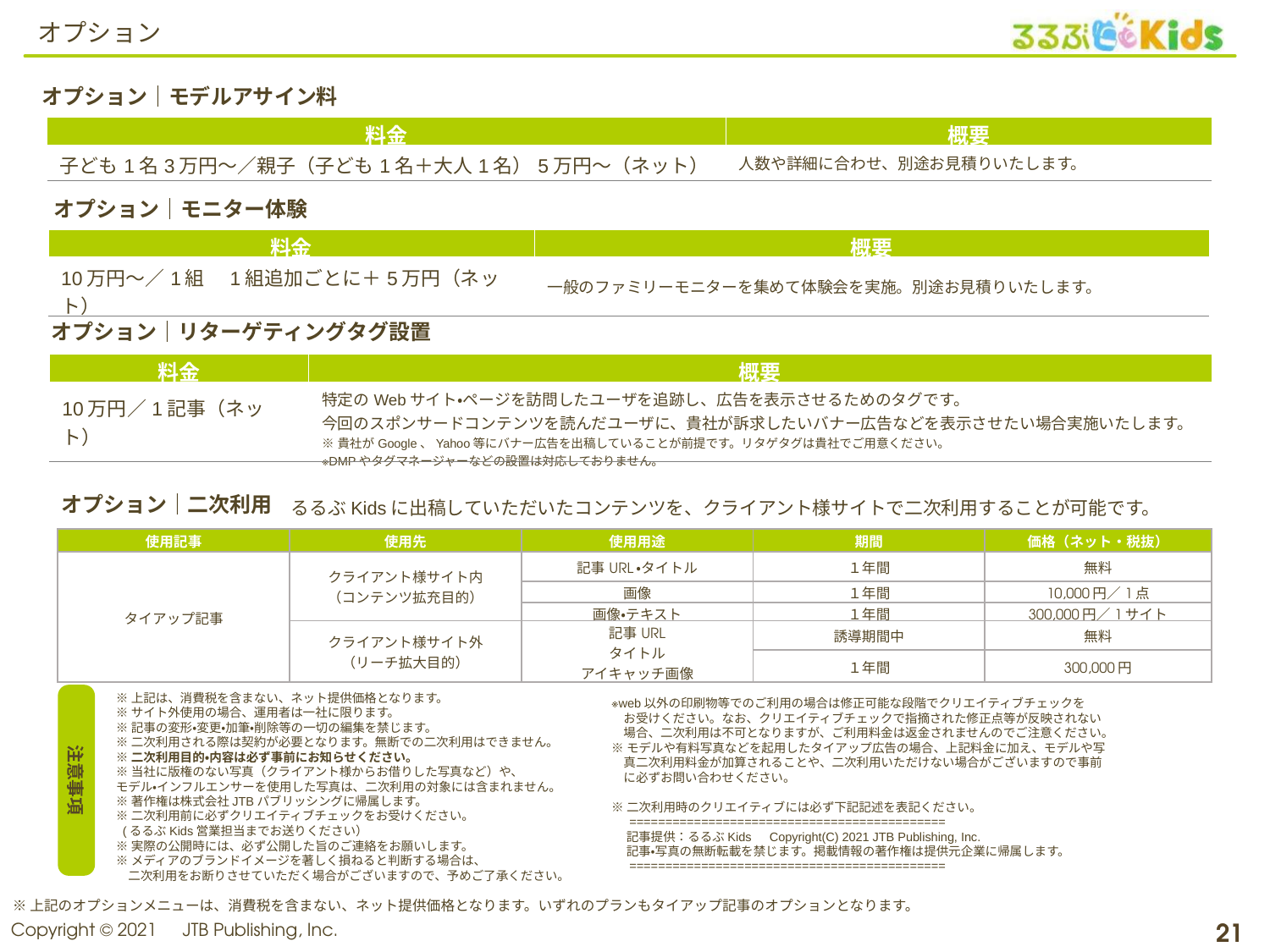

# オプション
オプション｜モデルアサイン料
| 料金 | 概要 |
| --- | --- |
| 子ども1名3万円～／親子（子ども1名＋大人1名）5万円～（ネット） | 人数や詳細に合わせ、別途お見積りいたします。 |
オプション｜モニター体験
| 料金 | 概要 |
| --- | --- |
| 10万円～／1組　1組追加ごとに＋5万円（ネット） | 一般のファミリーモニターを集めて体験会を実施。別途お見積りいたします。 |
オプション｜リターゲティングタグ設置
| 料金 | 概要 |
| --- | --- |
| 10万円／1記事（ネット） | 特定のWebサイト・ページを訪問したユーザを追跡し、広告を表示させるためのタグです。 今回のスポンサードコンテンツを読んだユーザに、貴社が訴求したいバナー広告などを表示させたい場合実施いたします。 ※貴社がGoogle、Yahoo等にバナー広告を出稿していることが前提です。リタゲタグは貴社でご用意ください。 ※DMPやタグマネージャーなどの設置は対応しておりません。 |
オプション｜二次利用
るるぶKidsに出稿していただいたコンテンツを、クライアント様サイトで二次利用することが可能です。
| 使用記事 | 使用先 | 使用用途 | 期間 | 価格（ネット・税抜） |
| --- | --- | --- | --- | --- |
| タイアップ記事 | クライアント様サイト内 （コンテンツ拡充目的） | 記事URL・タイトル | １年間 | 無料 |
|  |  | 画像 | １年間 | 10,000円／1点 |
|  |  | 画像・テキスト | １年間 | 300,000円／1サイト |
|  | クライアント様サイト外 （リーチ拡大目的） | 記事URL タイトル アイキャッチ画像 | 誘導期間中 | 無料 |
|  |  |  | １年間 | 300,000円 |

※上記は、消費税を含まない、ネット提供価格となります。
※サイト外使用の場合、運用者は一社に限ります。
※記事の変形・変更・加筆・削除等の一切の編集を禁じます。
※二次利用される際は契約が必要となります。無断での二次利用はできません。
※二次利用目的・内容は必ず事前にお知らせください。
※当社に版権のない写真（クライアント様からお借りした写真など）や、
モデル・インフルエンサーを使用した写真は、二次利用の対象には含まれません。
※著作権は株式会社JTBパブリッシングに帰属します。
※二次利用前に必ずクリエイティブチェックをお受けください。
  (るるぶKids営業担当までお送りください）
※実際の公開時には、必ず公開した旨のご連絡をお願いします。
※メディアのブランドイメージを著しく損ねると判断する場合は、
　二次利用をお断りさせていただく場合がございますので、予めご了承ください。
注意事項
※web以外の印刷物等でのご利用の場合は修正可能な段階でクリエイティブチェックを
　お受けください。なお、クリエイティブチェックで指摘された修正点等が反映されない
　場合、二次利用は不可となりますが、ご利用料金は返金されませんのでご注意ください。
※モデルや有料写真などを起用したタイアップ広告の場合、上記料金に加え、モデルや写
　真二次利用料金が加算されることや、二次利用いただけない場合がございますので事前
　に必ずお問い合わせください。

※二次利用時のクリエイティブには必ず下記記述を表記ください。
　 ============================================
　 記事提供：るるぶKids　Copyright(C) 2021 JTB Publishing, Inc.
　 記事・写真の無断転載を禁じます。掲載情報の著作権は提供元企業に帰属します。
　 ============================================
※上記のオプションメニューは、消費税を含まない、ネット提供価格となります。いずれのプランもタイアップ記事のオプションとなります。
21